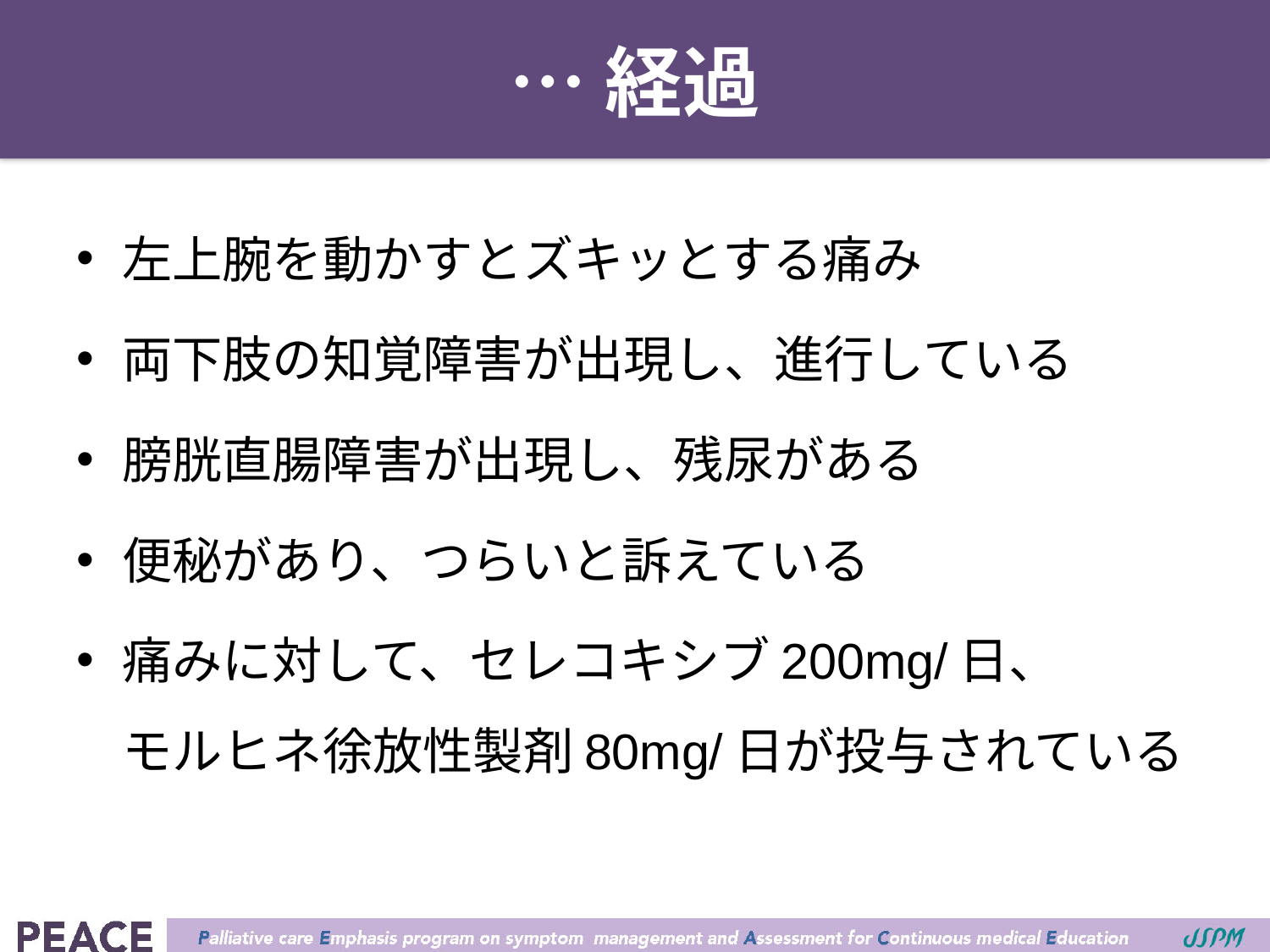

# …経過
左上腕を動かすとズキッとする痛み
両下肢の知覚障害が出現し、進行している
膀胱直腸障害が出現し、残尿がある
便秘があり、つらいと訴えている
痛みに対して、セレコキシブ200mg/日、
モルヒネ徐放性製剤80mg/日が投与されている